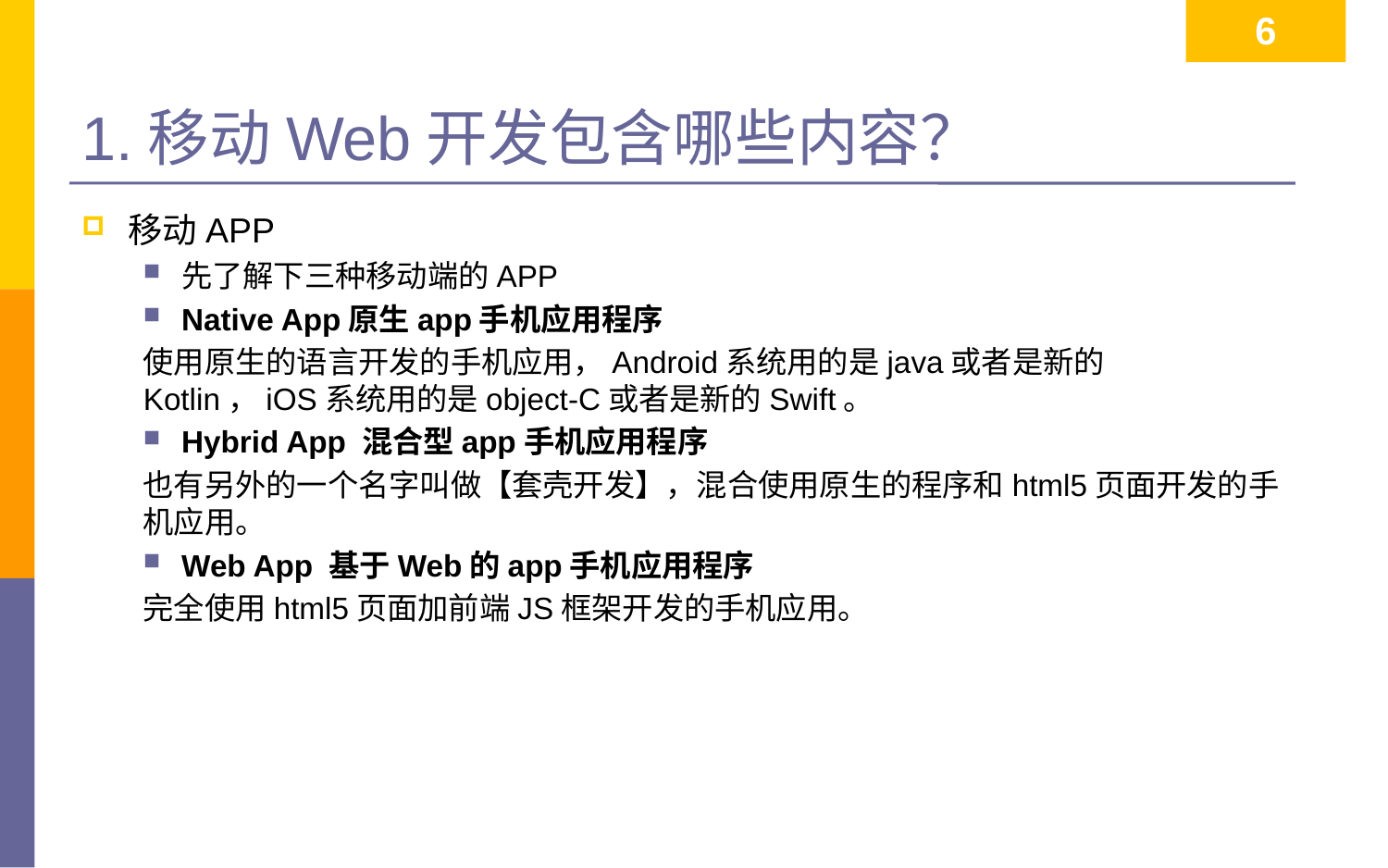

6
# 1.移动Web开发包含哪些内容？

移动APP
先了解下三种移动端的APP
Native App原生app手机应用程序
使用原生的语言开发的手机应用，Android系统用的是java或者是新的Kotlin，iOS系统用的是object-C或者是新的Swift。
Hybrid App 混合型app手机应用程序
也有另外的一个名字叫做【套壳开发】，混合使用原生的程序和html5页面开发的手机应用。
Web App 基于Web的app手机应用程序
完全使用html5页面加前端JS框架开发的手机应用。